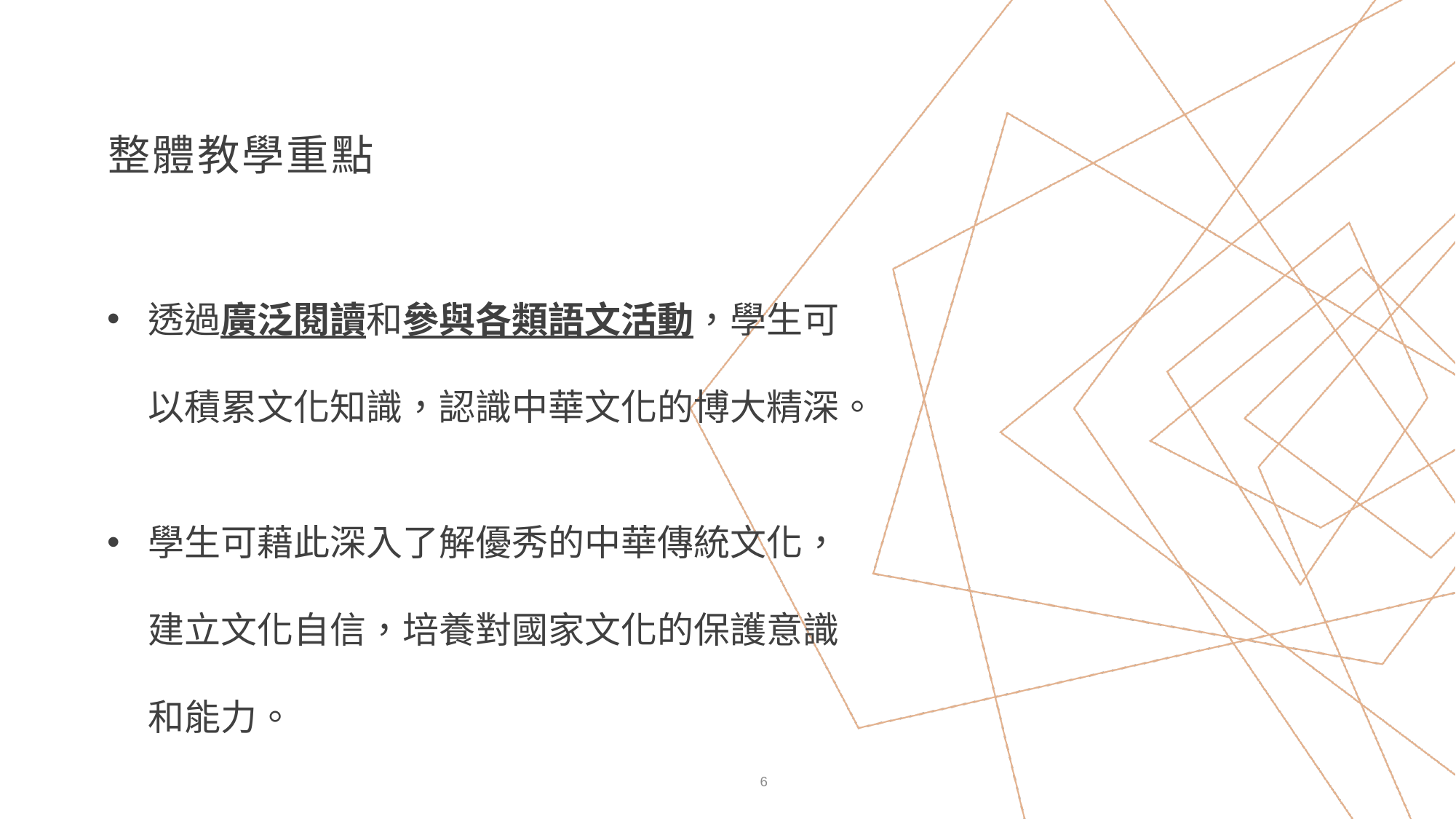

整體教學重點
透過廣泛閱讀和參與各類語文活動，學生可以積累文化知識，認識中華文化的博大精深。

學生可藉此深入了解優秀的中華傳統文化，建立文化自信，培養對國家文化的保護意識和能力。
6